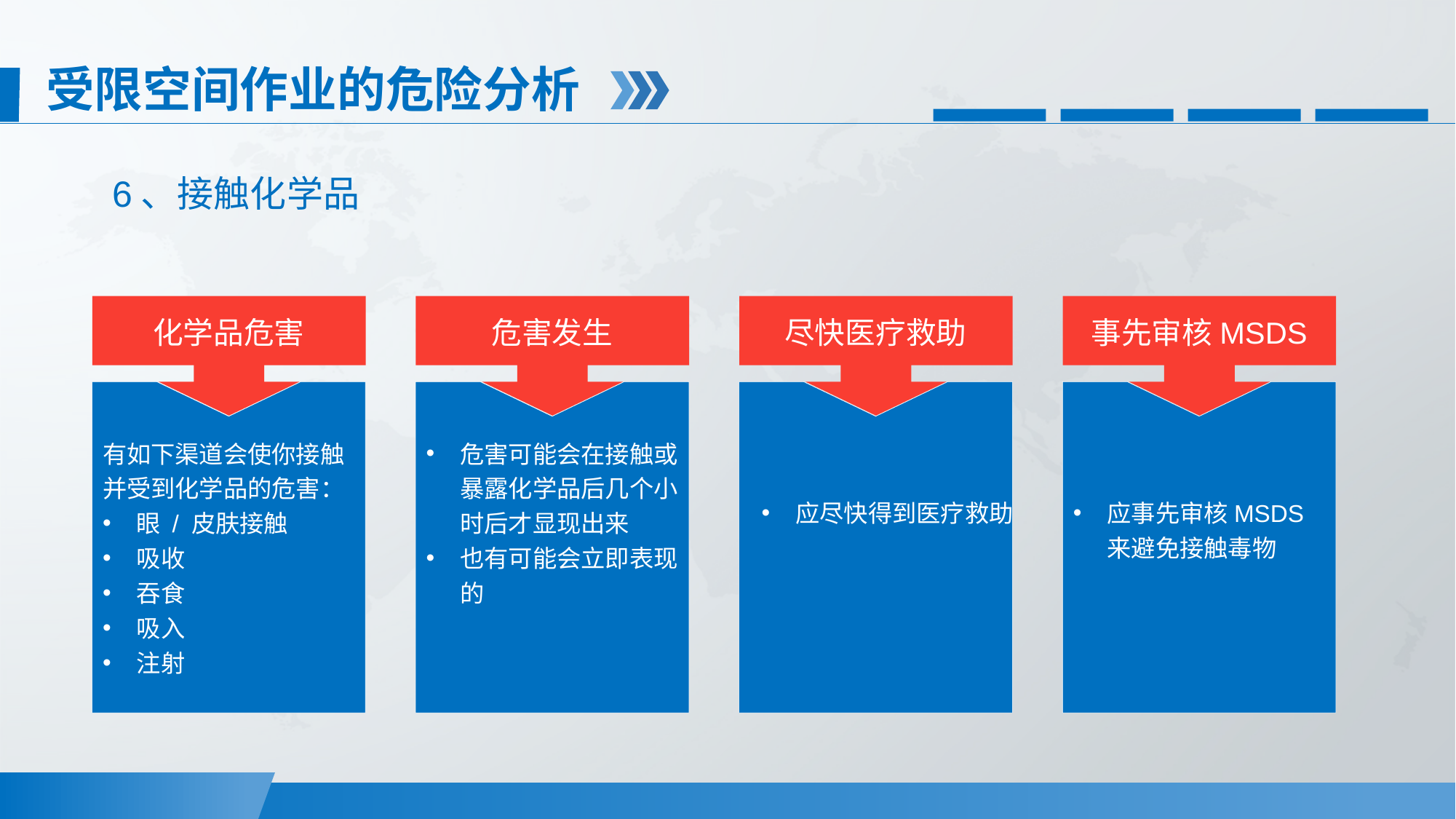

受限空间作业的危险分析

6、接触化学品

化学品危害
有如下渠道会使你接触并受到化学品的危害：
眼 / 皮肤接触
吸收
吞食
吸入
注射

危害发生
危害可能会在接触或暴露化学品后几个小时后才显现出来
也有可能会立即表现的

尽快医疗救助
应尽快得到医疗救助

事先审核MSDS
应事先审核MSDS来避免接触毒物